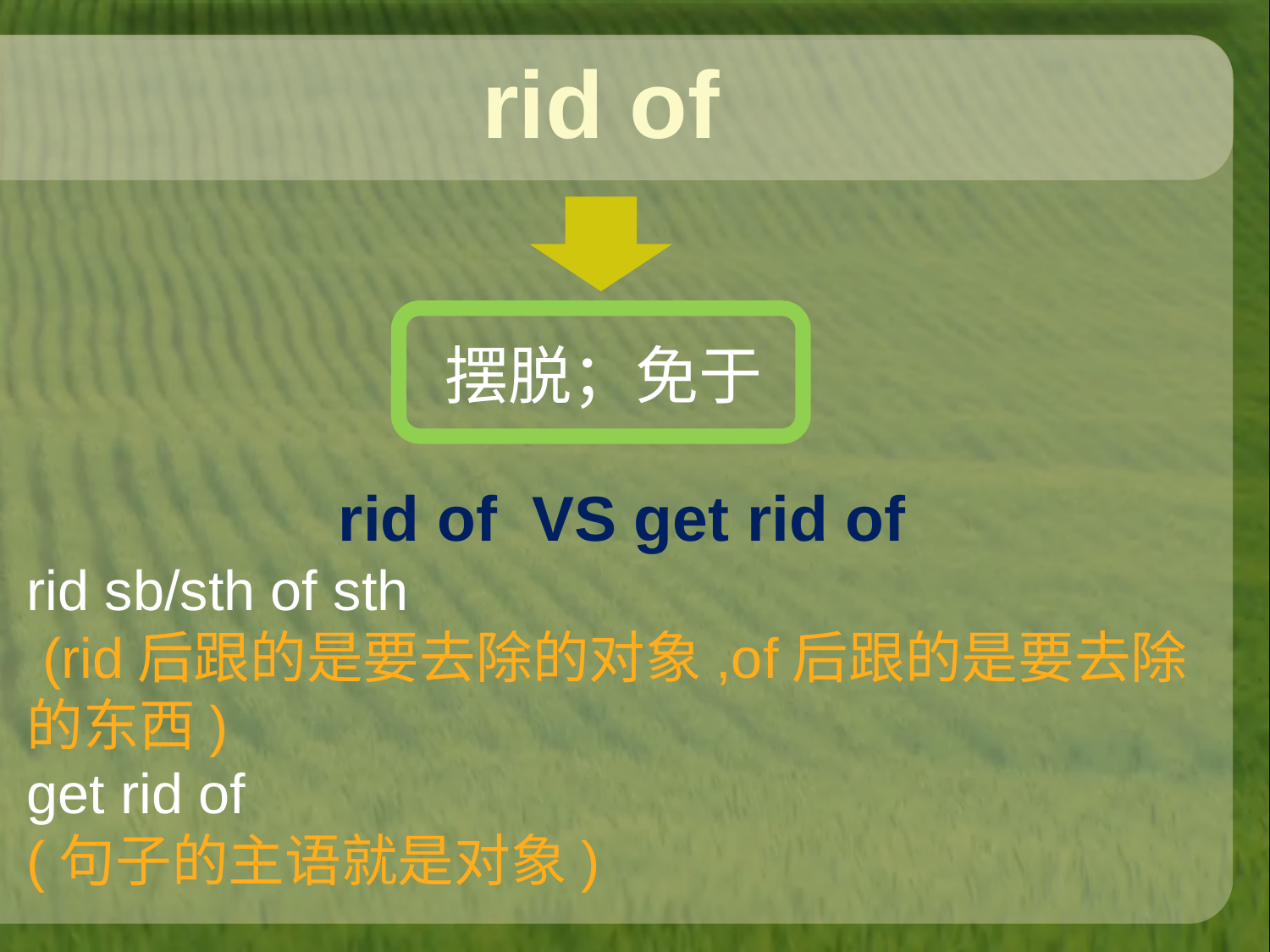

# rid of

摆脱；免于
rid of  VS get rid of
rid sb/sth of sth
 (rid后跟的是要去除的对象,of后跟的是要去除的东西)
get rid of
(句子的主语就是对象)